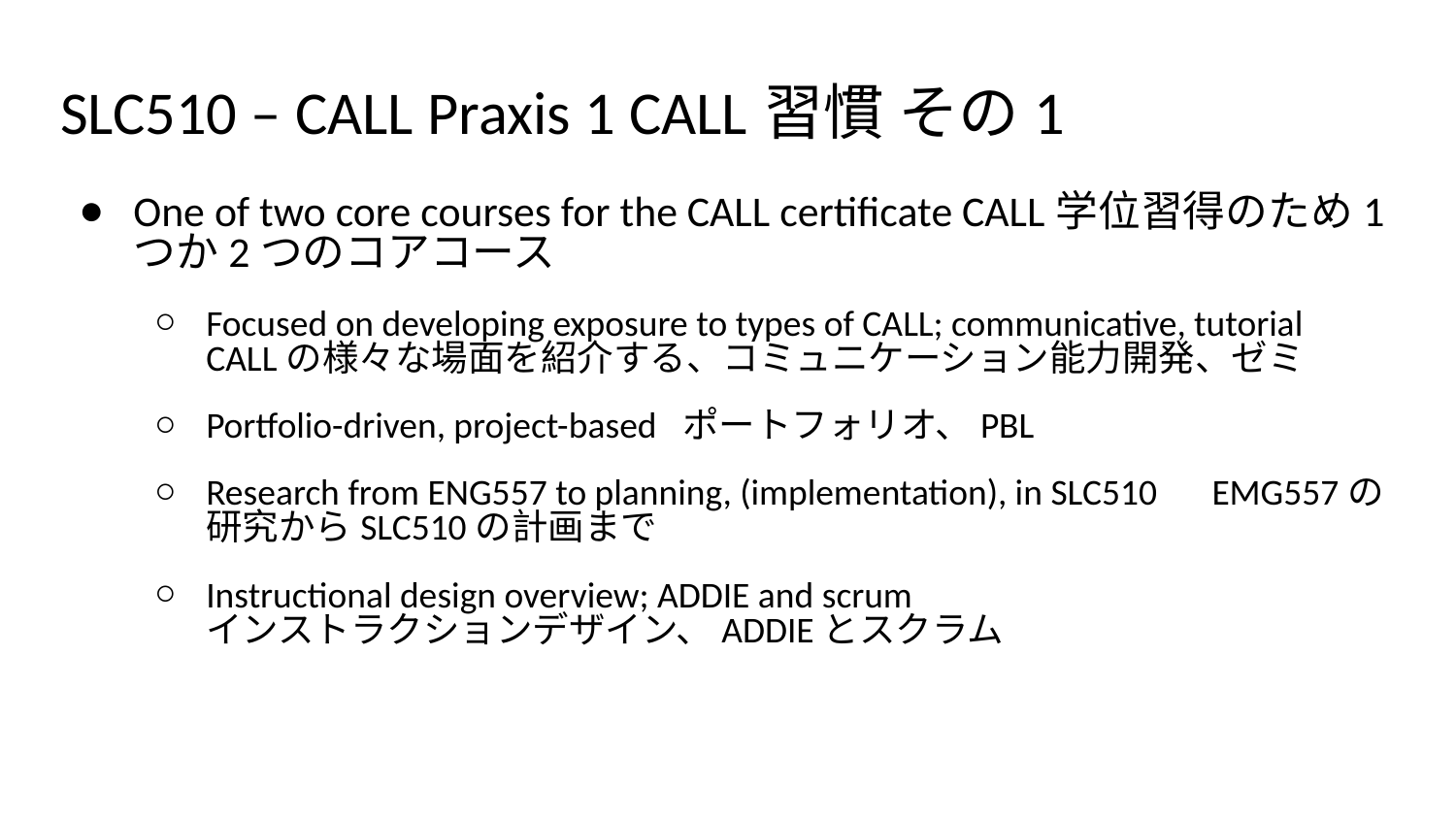

# SLC510 – CALL Praxis 1 CALL習慣 その1
One of two core courses for the CALL certificate CALL学位習得のため1つか2つのコアコース
Focused on developing exposure to types of CALL; communicative, tutorial
CALLの様々な場面を紹介する、コミュニケーション能力開発、ゼミ
Portfolio-driven, project-based  ポートフォリオ、PBL
Research from ENG557 to planning, (implementation), in SLC510　EMG557の研究からSLC510の計画まで
Instructional design overview; ADDIE and scrum
インストラクションデザイン、ADDIEとスクラム